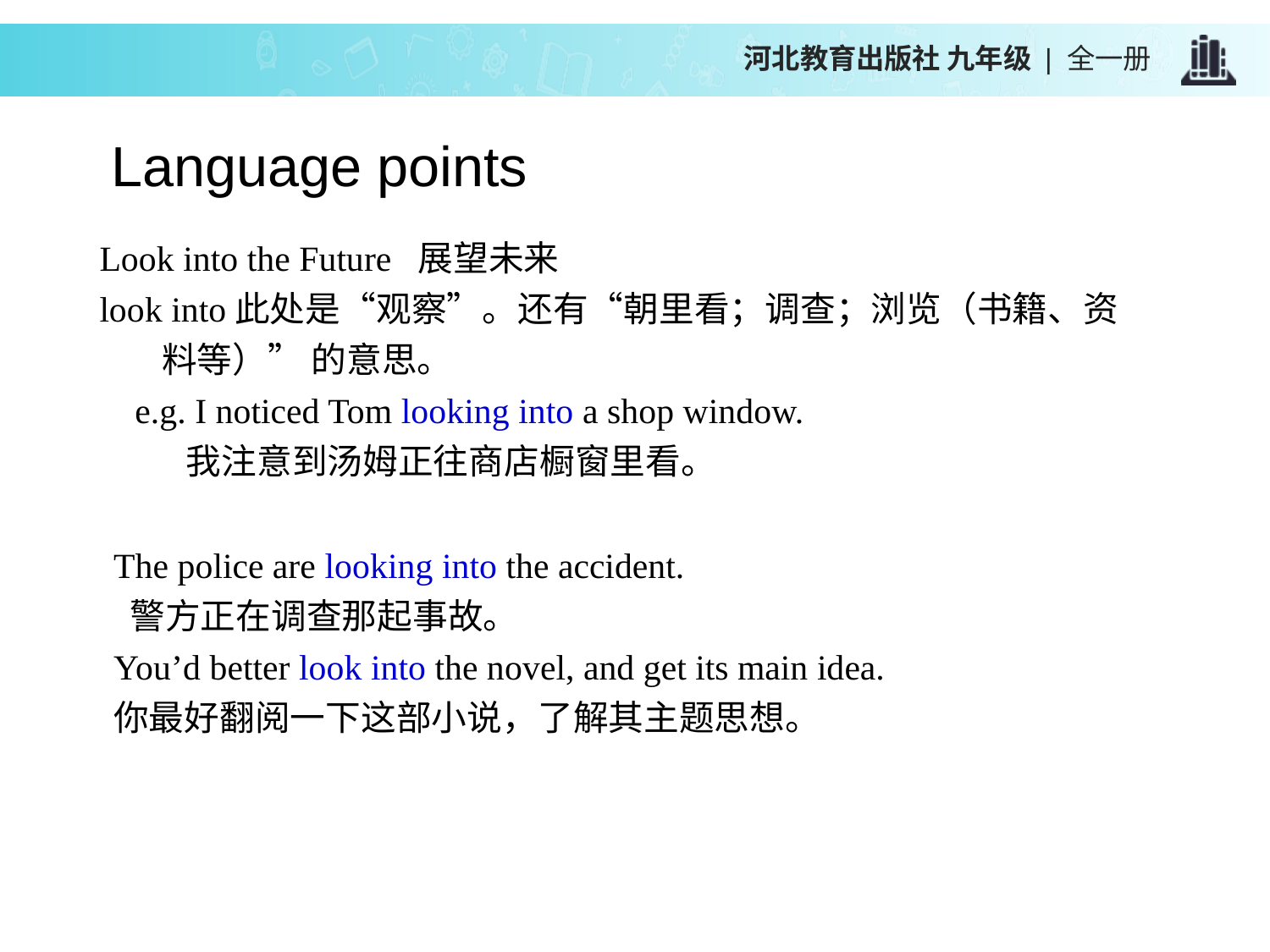

Language points
Look into the Future  展望未来
look into此处是“观察”。还有“朝里看；调查；浏览（书籍、资料等）” 的意思。
    e.g. I noticed Tom looking into a shop window.
          我注意到汤姆正往商店橱窗里看。
The police are looking into the accident.
 警方正在调查那起事故。
You’d better look into the novel, and get its main idea.
你最好翻阅一下这部小说，了解其主题思想。